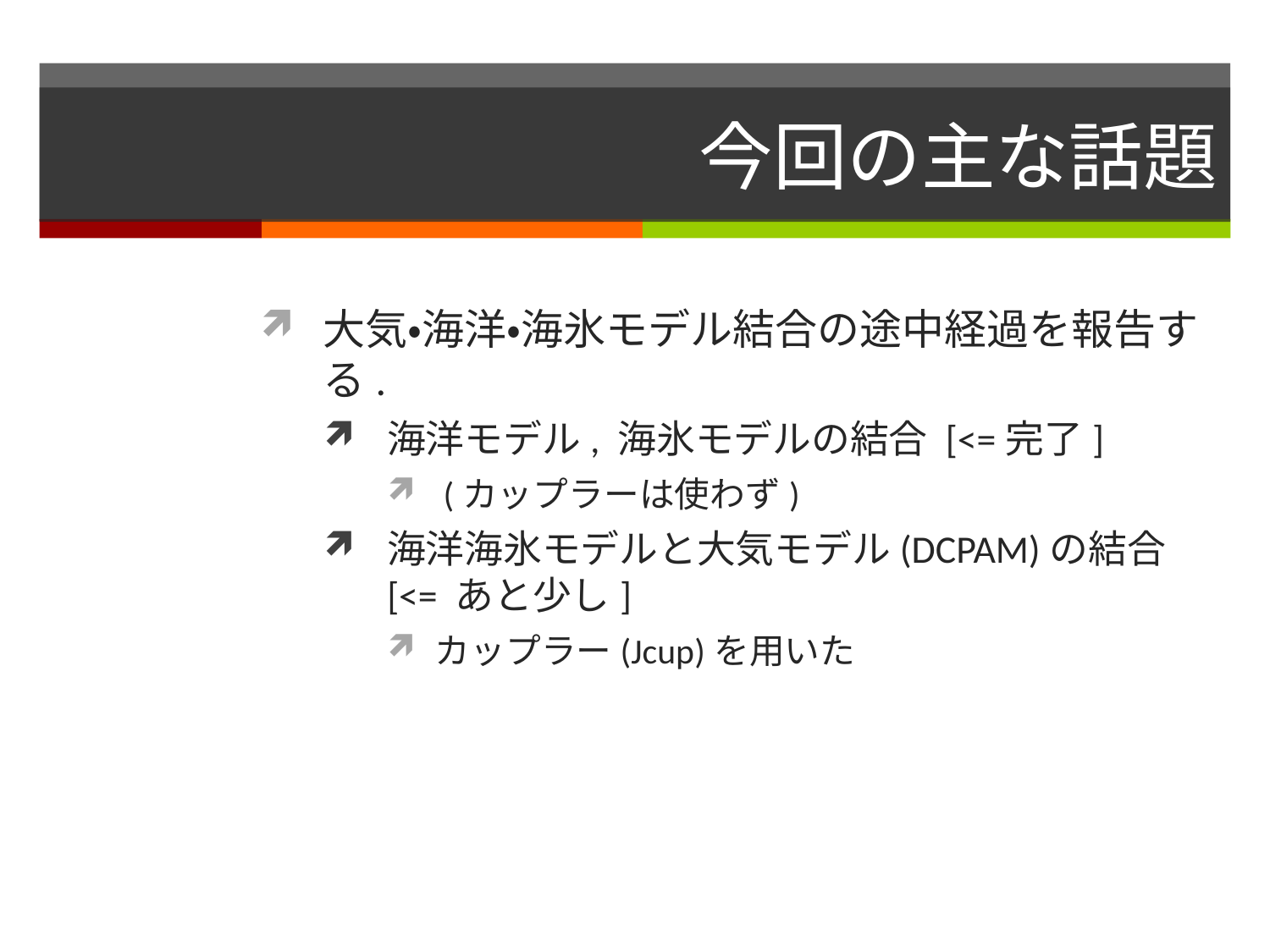

# 今回の主な話題
大気・海洋・海氷モデル結合の途中経過を報告する.
海洋モデル, 海氷モデルの結合 [<=完了]
 (カップラーは使わず)
海洋海氷モデルと大気モデル(DCPAM)の結合[<= あと少し]
カップラー(Jcup)を用いた